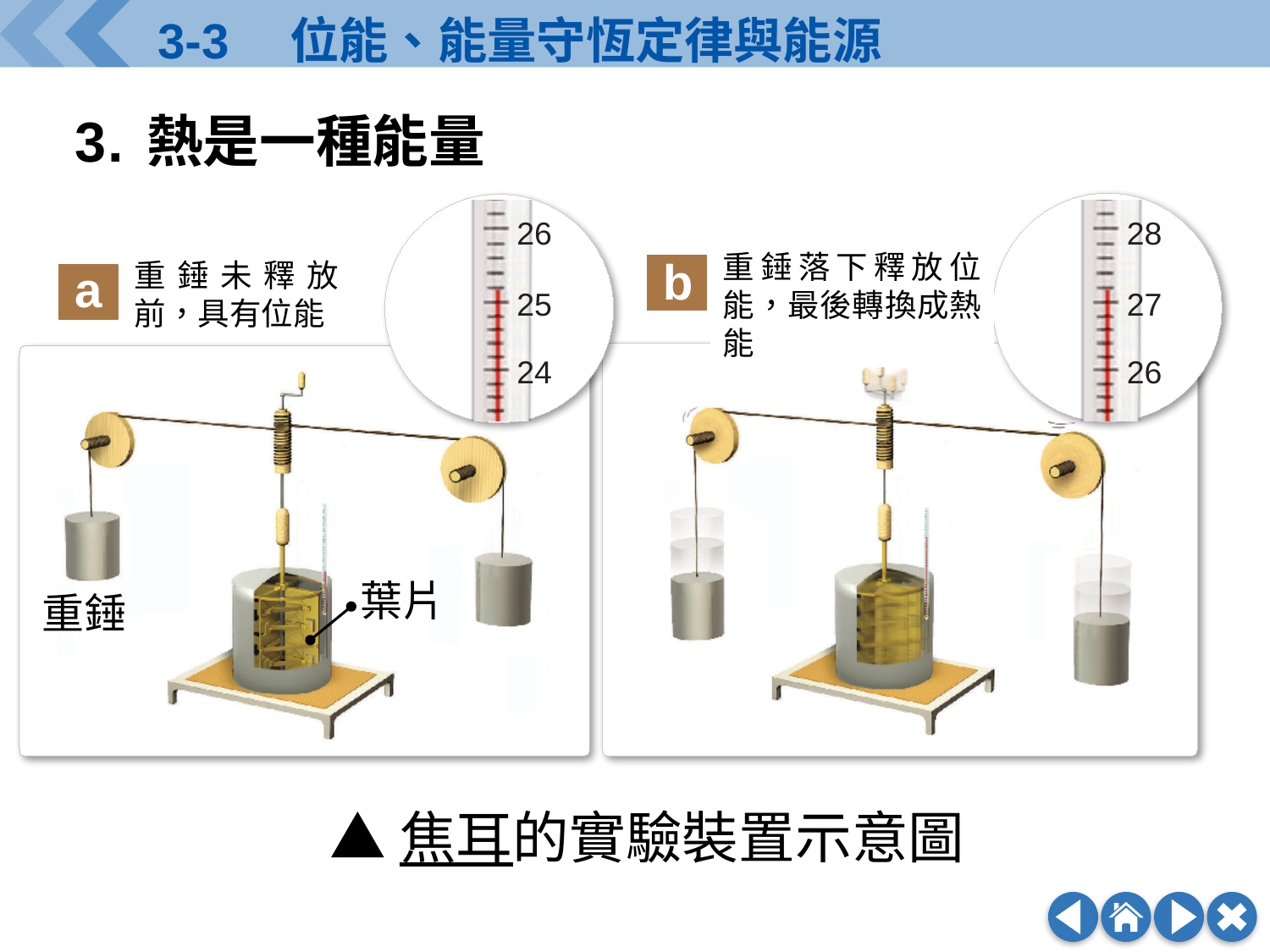

熱是一種能量

26
28
重錘落下釋放位能，最後轉換成熱能
b
重錘未釋放前，具有位能
a

25
27

24
26
葉片
重錘
▲焦耳的實驗裝置示意圖